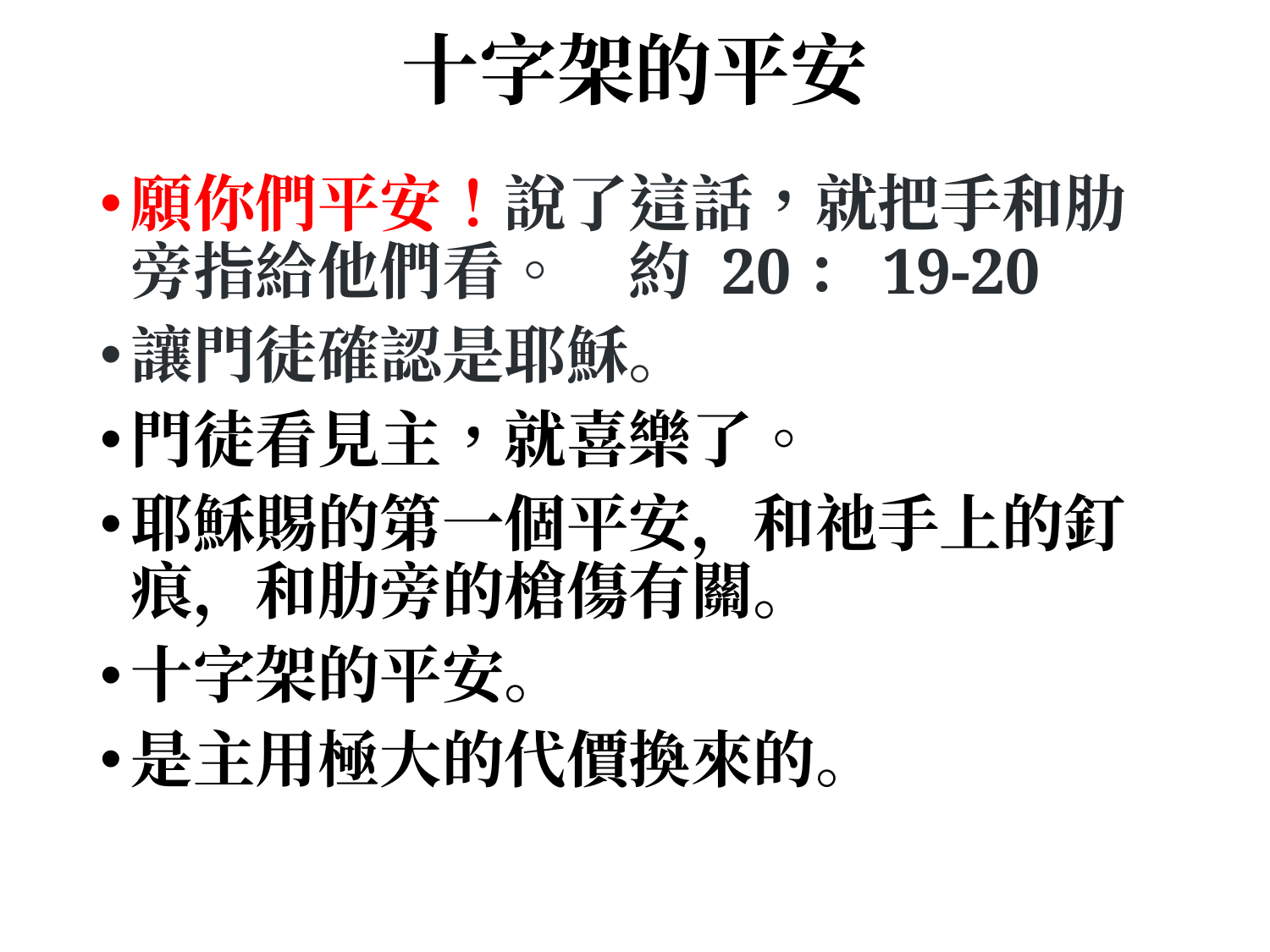

# 十字架的平安
願你們平安！說了這話，就把手和肋旁指給他們看。		約 20：19-20
讓門徒確認是耶穌。
門徒看見主，就喜樂了。
耶穌賜的第一個平安，和祂手上的釘痕，和肋旁的槍傷有關。
十字架的平安。
是主用極大的代價換來的。